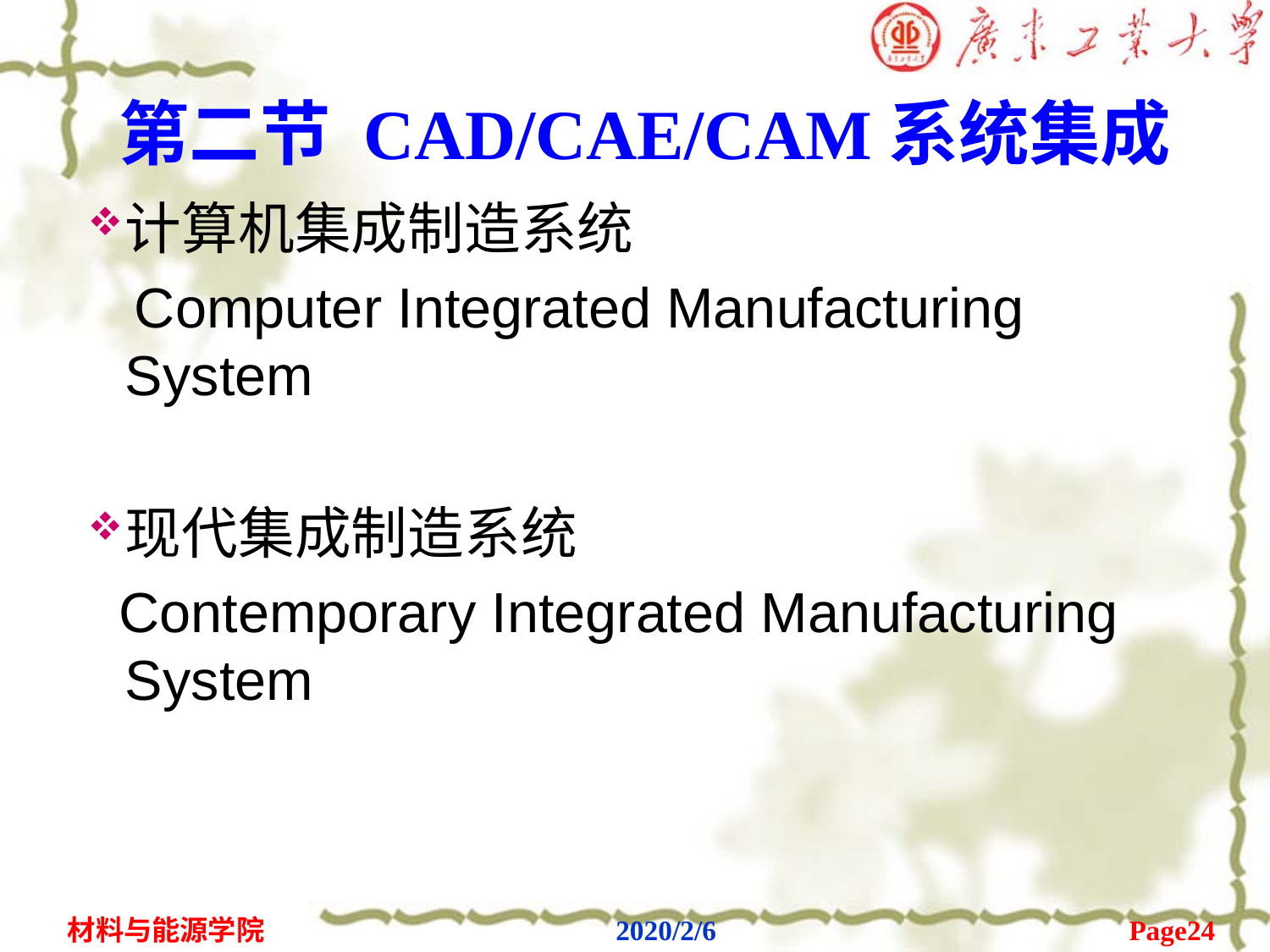

# 第二节 CAD/CAE/CAM系统集成
计算机集成制造系统
   Computer Integrated Manufacturing System

现代集成制造系统
  Contemporary Integrated Manufacturing System
Page24
材料与能源学院
2020/2/6